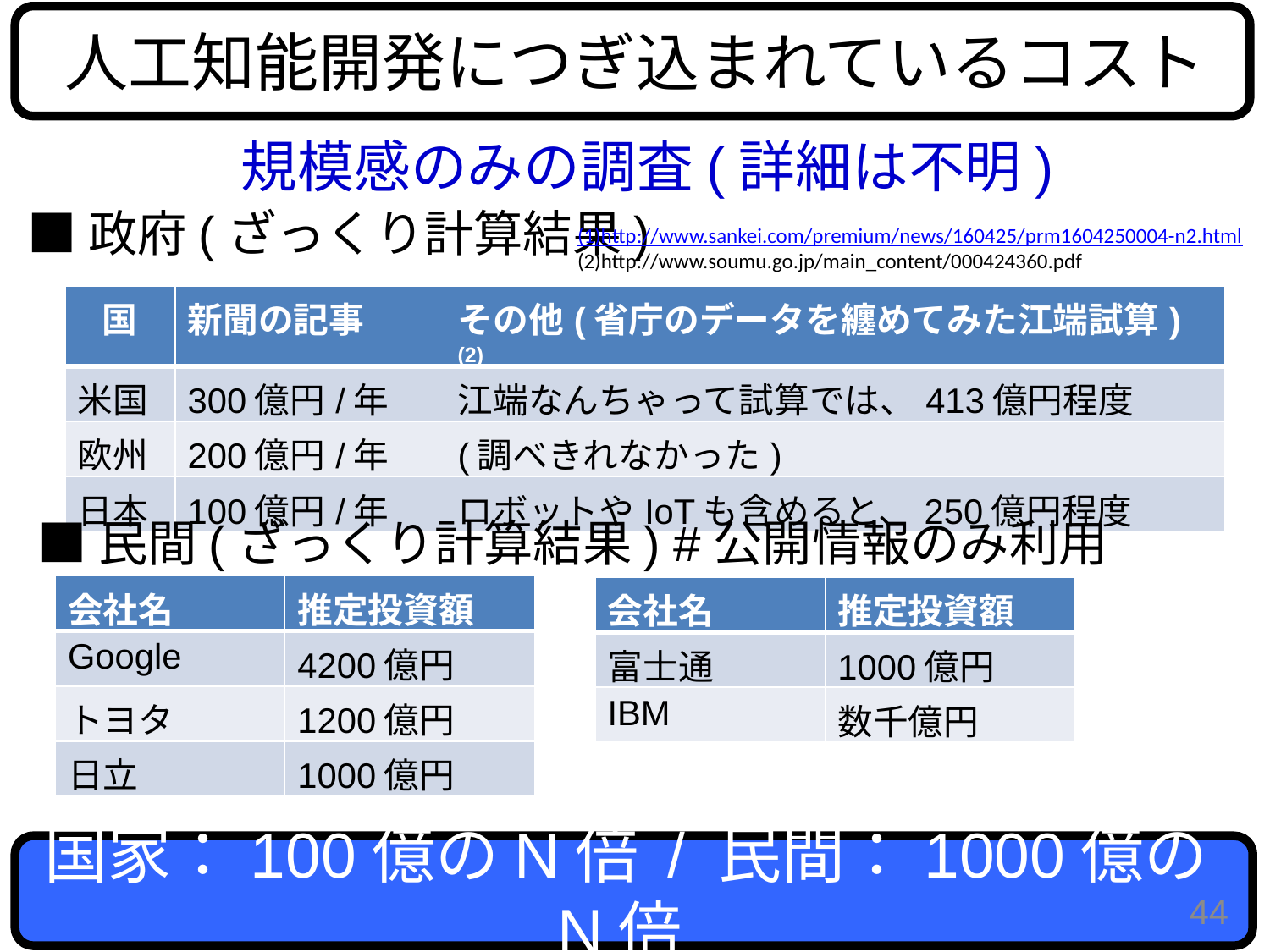

人工知能開発につぎ込まれているコスト
規模感のみの調査(詳細は不明)
■政府(ざっくり計算結果)
(1)http://www.sankei.com/premium/news/160425/prm1604250004-n2.html
(2)http://www.soumu.go.jp/main_content/000424360.pdf
| 国 | 新聞の記事 | その他(省庁のデータを纏めてみた江端試算) (2) |
| --- | --- | --- |
| 米国 | 300億円/年 | 江端なんちゃって試算では、413億円程度 |
| 欧州 | 200億円/年 | (調べきれなかった) |
| 日本 | 100億円/年 | ロボットやIoTも含めると、250億円程度 |
■民間(ざっくり計算結果) #公開情報のみ利用
| 会社名 | 推定投資額 |
| --- | --- |
| Google | 4200億円 |
| トヨタ | 1200億円 |
| 日立 | 1000億円 |
| 会社名 | 推定投資額 |
| --- | --- |
| 富士通 | 1000億円 |
| IBM | 数千億円 |
国家：100億のN倍 / 民間：1000億のN倍
44